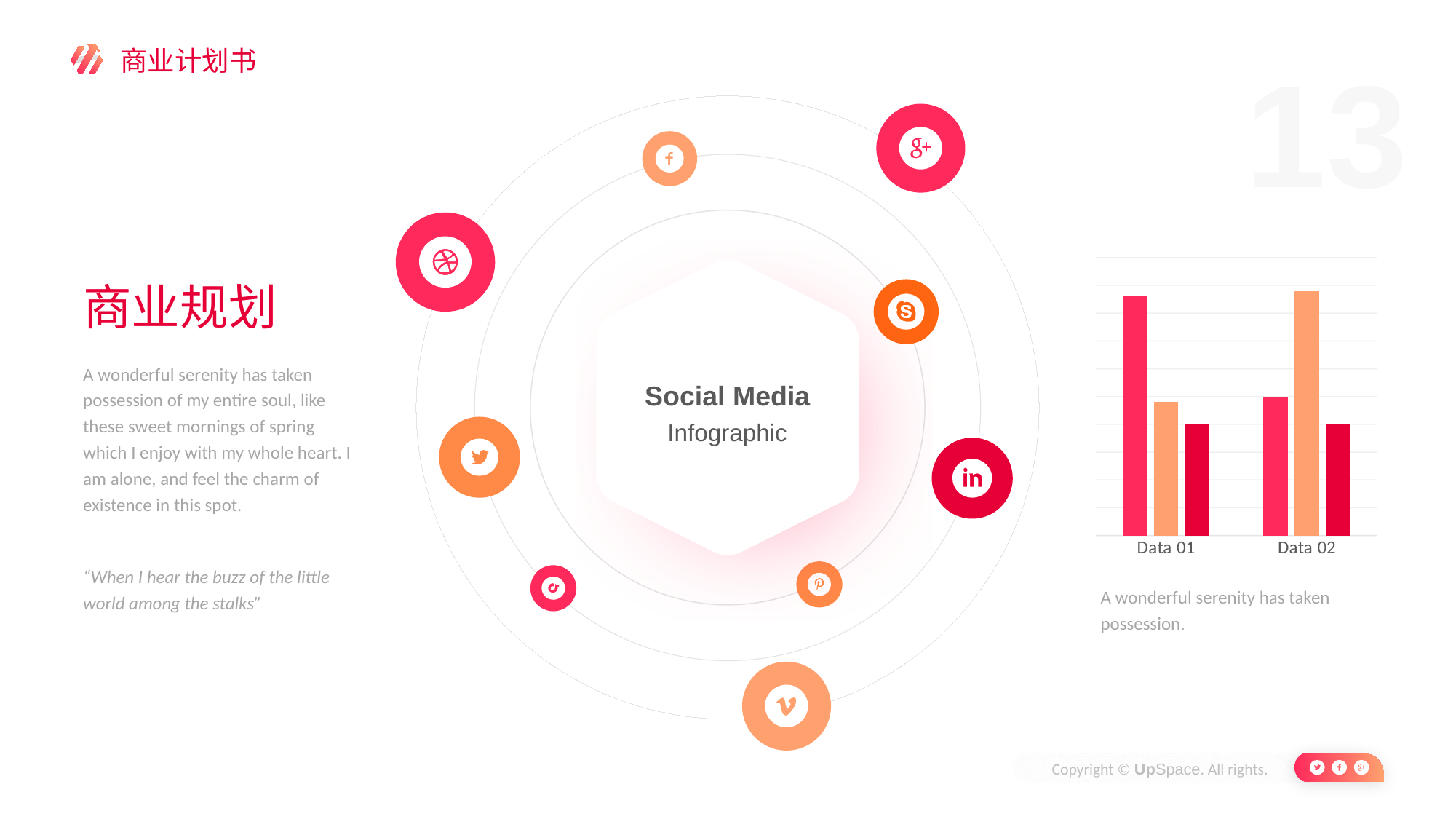

### Chart

| Category | Series 1 | Series 2 | Series 3 |
|---|---|---|---|
| Data 01 | 4.3 | 2.4 | 2.0 |
| Data 02 | 2.5 | 4.4 | 2.0 |
A wonderful serenity has taken possession.

Social Media
Infographic
商业规划

A wonderful serenity has taken possession of my entire soul, like these sweet mornings of spring which I enjoy with my whole heart. I am alone, and feel the charm of existence in this spot.

“When I hear the buzz of the little world among the stalks”